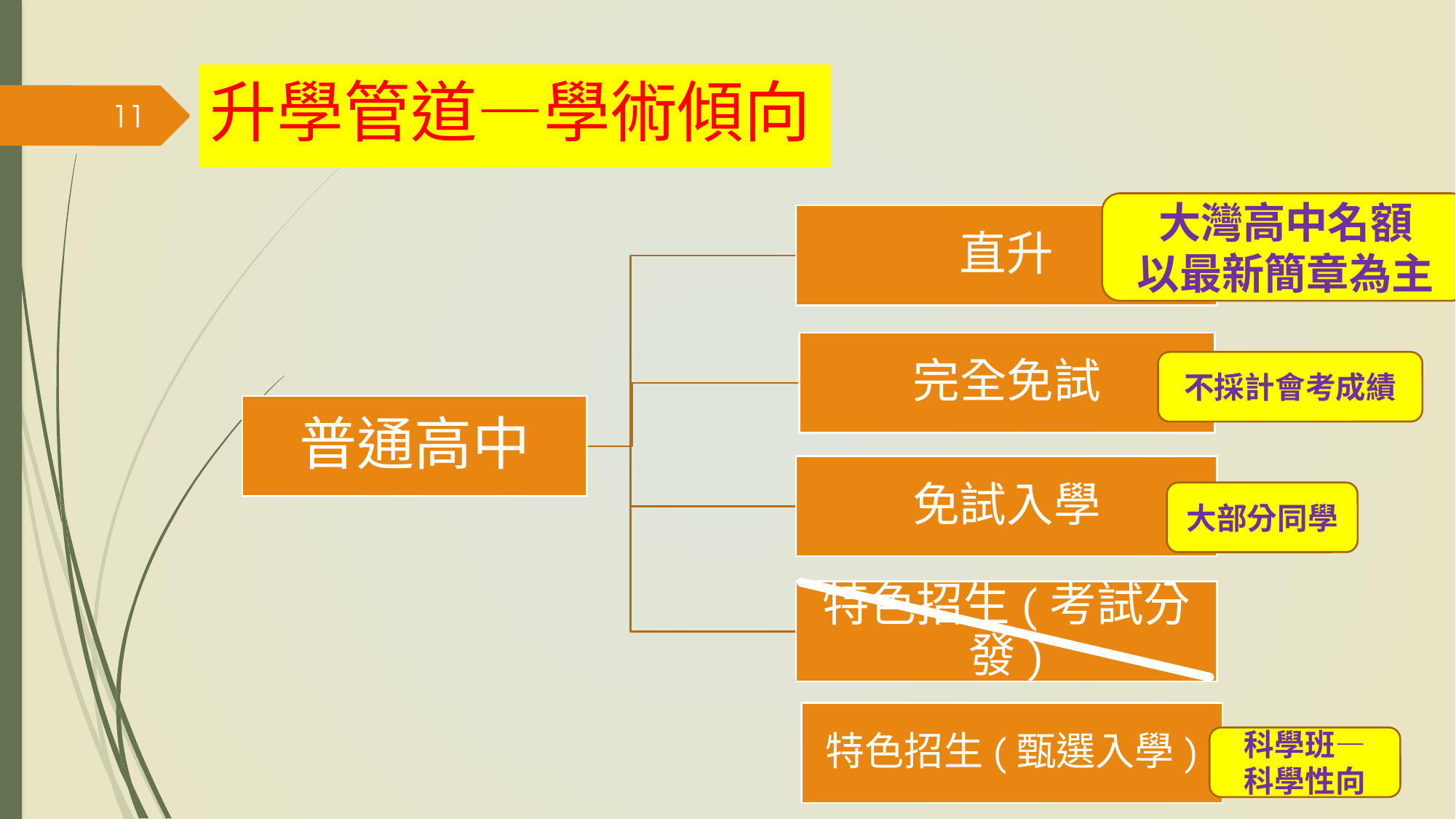

升學管道—學術傾向
11

普通高中
直升
完全免試
免試入學
特色招生(考試分發)
大灣高中名額
以最新簡章為主
不採計會考成績
大部分同學

特色招生(甄選入學)
科學班—
科學性向